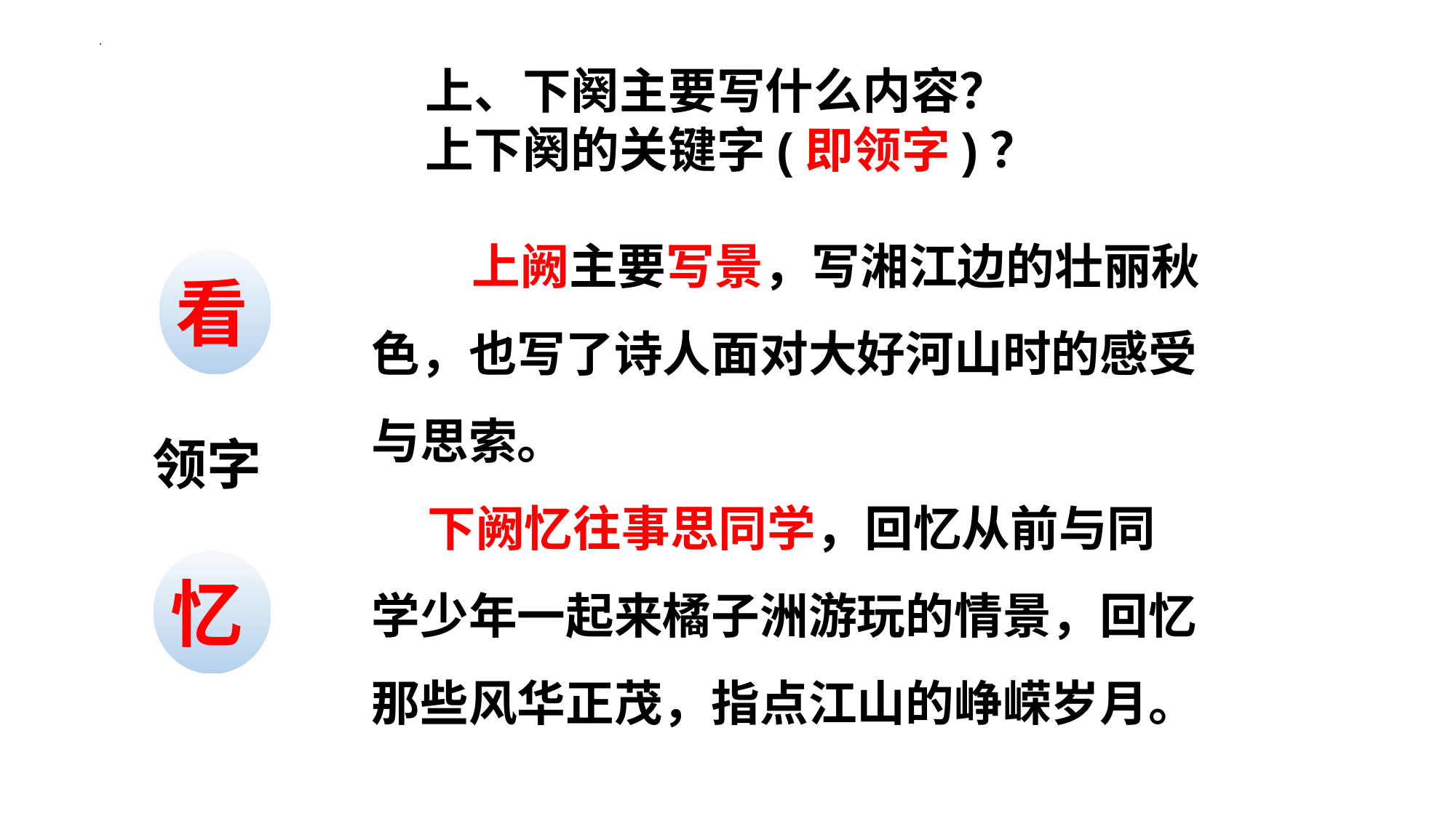

上、下阕主要写什么内容？
上下阕的关键字(即领字)？
        上阙主要写景，写湘江边的壮丽秋色，也写了诗人面对大好河山时的感受与思索。
    下阙忆往事思同学，回忆从前与同学少年一起来橘子洲游玩的情景，回忆那些风华正茂，指点江山的峥嵘岁月。
看
领字
忆